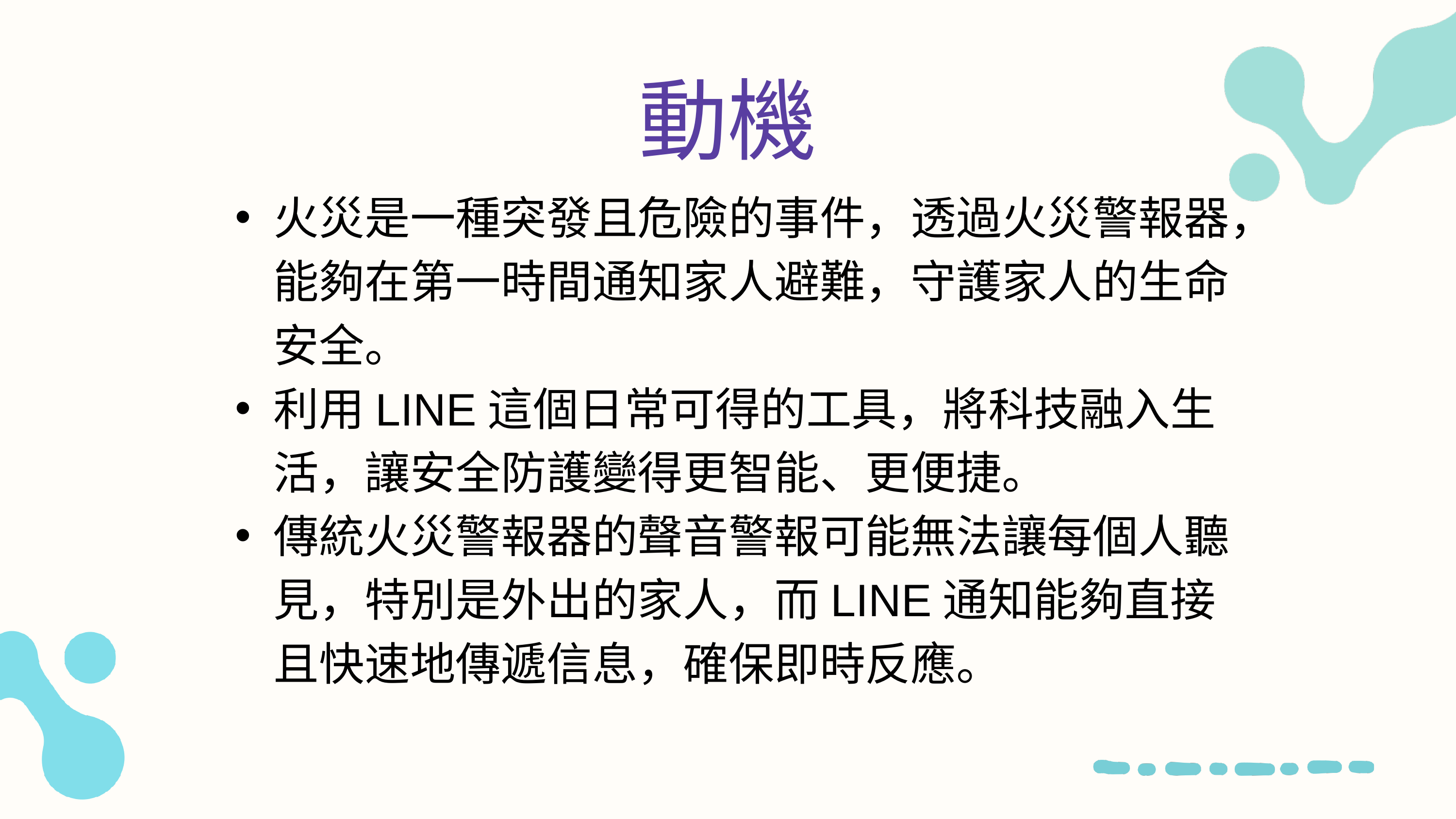

動機
火災是一種突發且危險的事件，透過火災警報器，能夠在第一時間通知家人避難，守護家人的生命安全。
利用LINE這個日常可得的工具，將科技融入生活，讓安全防護變得更智能、更便捷。
傳統火災警報器的聲音警報可能無法讓每個人聽見，特別是外出的家人，而LINE通知能夠直接且快速地傳遞信息，確保即時反應。